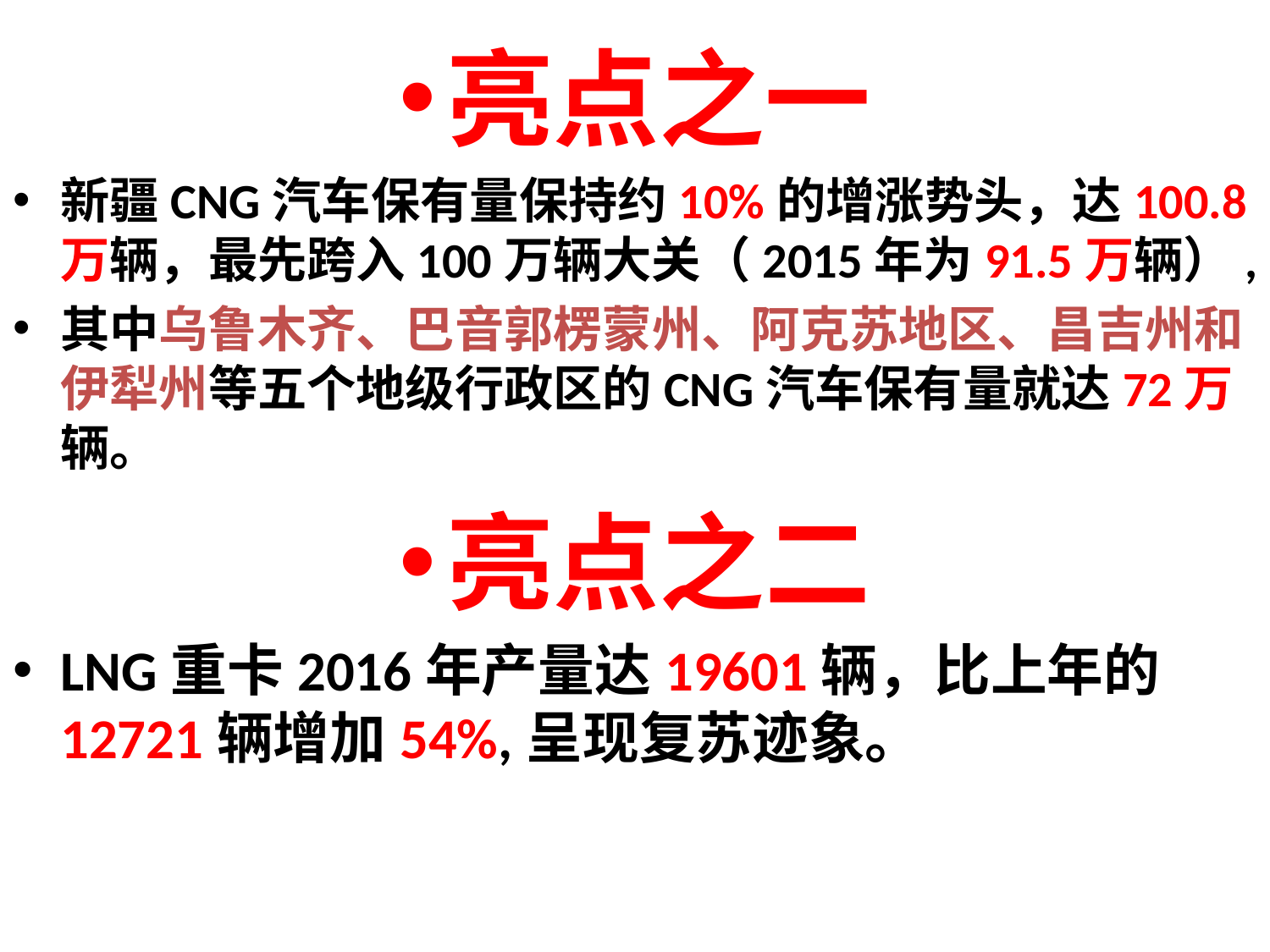

亮点之一
新疆CNG汽车保有量保持约10%的增涨势头，达100.8万辆，最先跨入100万辆大关（2015年为91.5万辆）,
其中乌鲁木齐、巴音郭楞蒙州、阿克苏地区、昌吉州和伊犁州等五个地级行政区的CNG汽车保有量就达72万辆。
亮点之二
LNG重卡2016年产量达19601辆，比上年的12721辆增加54%,呈现复苏迹象。